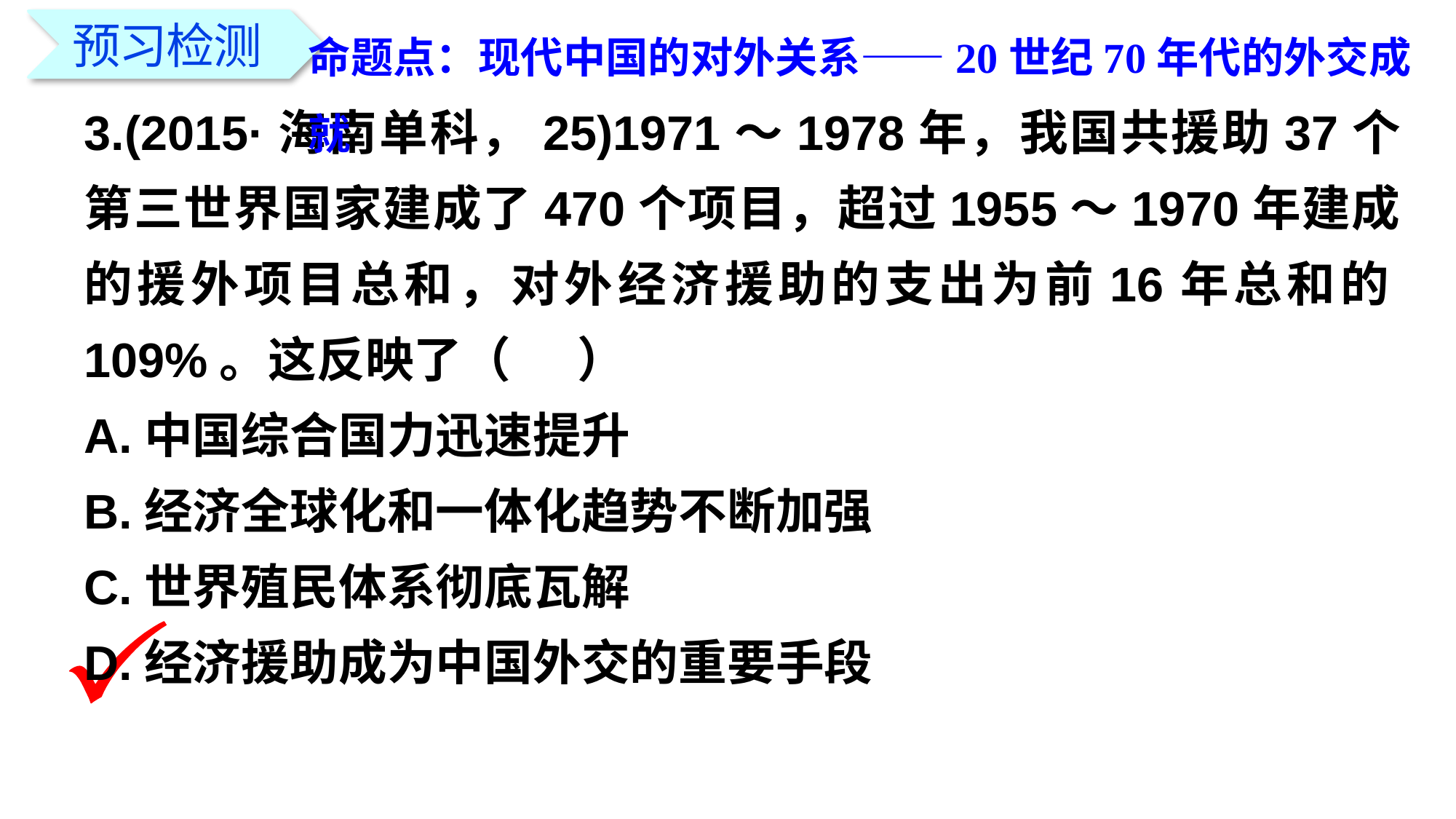

命题点：现代中国的对外关系——20世纪70年代的外交成就
预习检测
3.(2015·海南单科，25)1971～1978年，我国共援助37个第三世界国家建成了470个项目，超过1955～1970年建成的援外项目总和，对外经济援助的支出为前16年总和的109%。这反映了（      ）
A.中国综合国力迅速提升
B.经济全球化和一体化趋势不断加强
C.世界殖民体系彻底瓦解
D.经济援助成为中国外交的重要手段